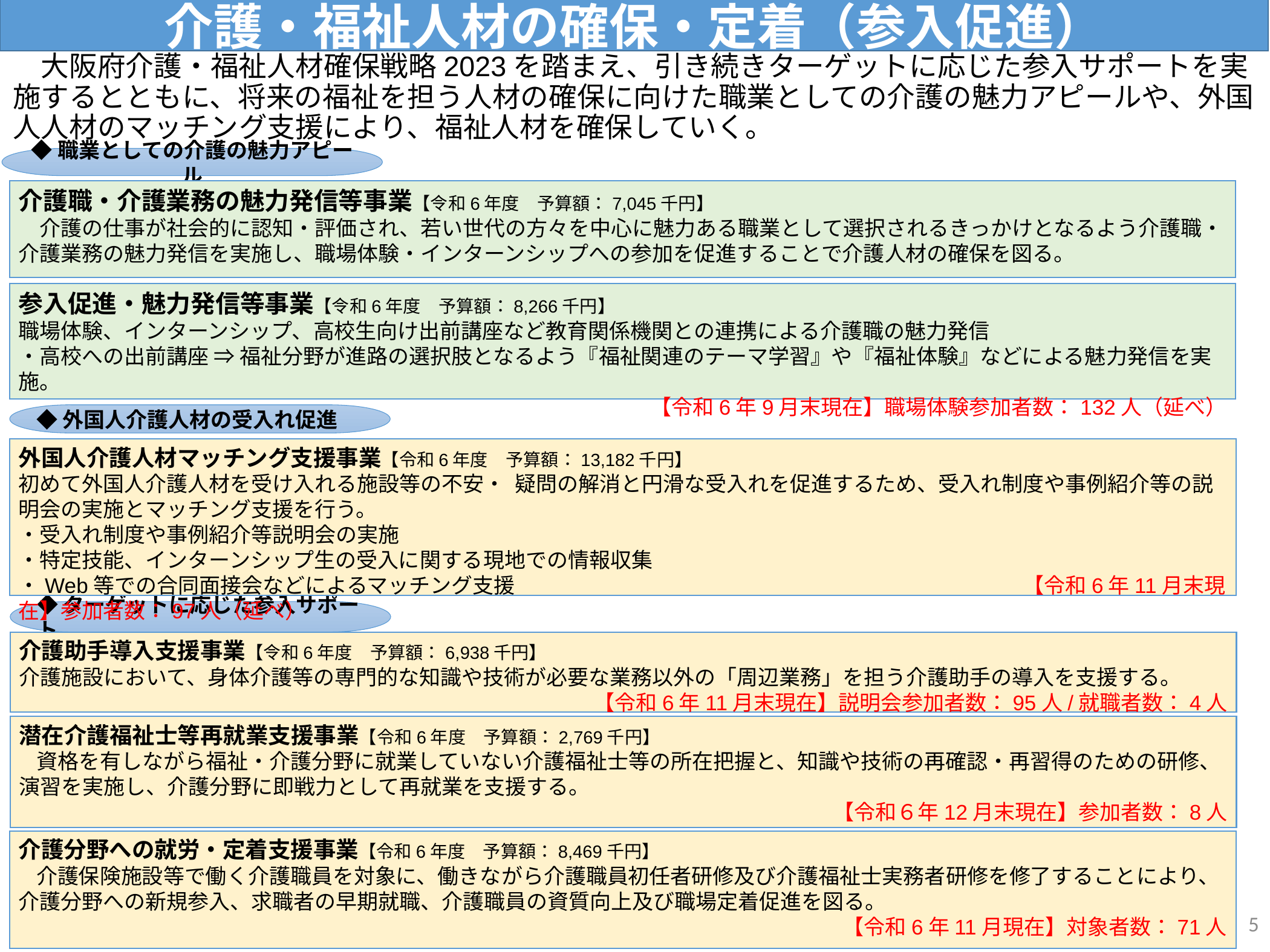

介護・福祉人材の確保・定着（参入促進）
　大阪府介護・福祉人材確保戦略2023を踏まえ、引き続きターゲットに応じた参入サポートを実施するとともに、将来の福祉を担う人材の確保に向けた職業としての介護の魅力アピールや、外国人人材のマッチング支援により、福祉人材を確保していく。

◆職業としての介護の魅力アピール
介護職・介護業務の魅力発信等事業【令和6年度　予算額：7,045千円】
　介護の仕事が社会的に認知・評価され、若い世代の方々を中心に魅力ある職業として選択されるきっかけとなるよう介護職・介護業務の魅力発信を実施し、職場体験・インターンシップへの参加を促進することで介護人材の確保を図る。

参入促進・魅力発信等事業【令和6年度　予算額：8,266千円】
職場体験、インターンシップ、高校生向け出前講座など教育関係機関との連携による介護職の魅力発信
・高校への出前講座 ⇒ 福祉分野が進路の選択肢となるよう『福祉関連のテーマ学習』や『福祉体験』などによる魅力発信を実施。
【令和6年9月末現在】職場体験参加者数：132人（延べ）
◆外国人介護人材の受入れ促進
外国人介護人材マッチング支援事業【令和6年度　予算額：13,182千円】
初めて外国人介護人材を受け入れる施設等の不安・  疑問の解消と円滑な受入れを促進するため、受入れ制度や事例紹介等の説明会の実施とマッチング支援を行う。
・受入れ制度や事例紹介等説明会の実施
・特定技能、インターンシップ生の受入に関する現地での情報収集
・Web等での合同面接会などによるマッチング支援　　　　　　　　　　　　　　　　　　　　　　　　【令和6年11月末現在】参加者数：97人（延べ）
◆ターゲットに応じた参入サポート
介護助手導入支援事業【令和6年度　予算額：6,938千円】
介護施設において、身体介護等の専門的な知識や技術が必要な業務以外の「周辺業務」を担う介護助手の導入を支援する。
【令和6年11月末現在】説明会参加者数：95人/就職者数：4人

潜在介護福祉士等再就業支援事業【令和6年度　予算額：2,769千円】
　資格を有しながら福祉・介護分野に就業していない介護福祉士等の所在把握と、知識や技術の再確認・再習得のための研修、演習を実施し、介護分野に即戦力として再就業を支援する。
【令和６年12月末現在】参加者数：8人
介護分野への就労・定着支援事業【令和6年度　予算額：8,469千円】
　介護保険施設等で働く介護職員を対象に、働きながら介護職員初任者研修及び介護福祉士実務者研修を修了することにより、介護分野への新規参入、求職者の早期就職、介護職員の資質向上及び職場定着促進を図る。
【令和6年11月現在】対象者数：71人
5